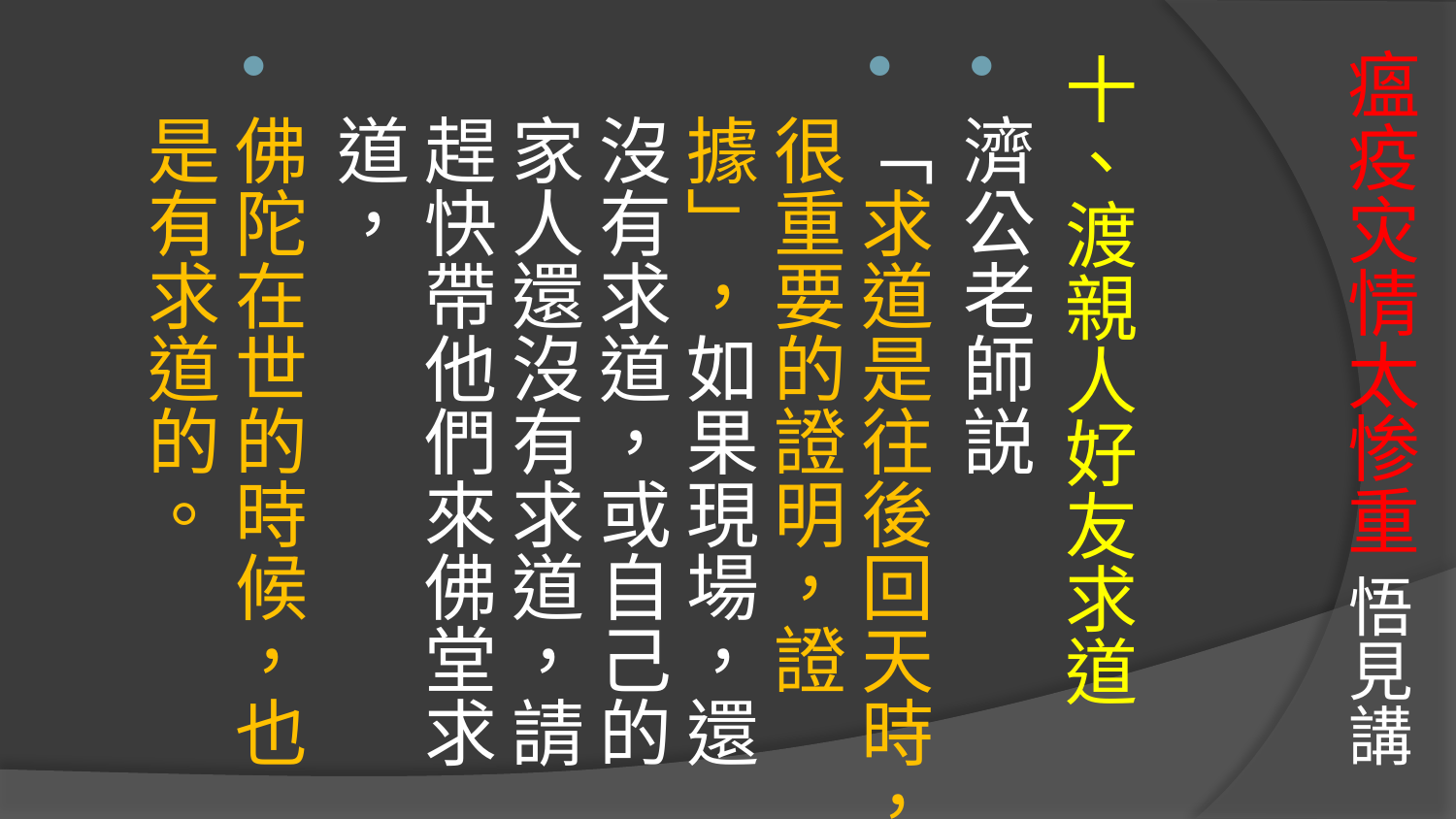

# 瘟疫灾情太惨重 悟見講
十、渡親人好友求道
濟公老師説
「求道是往後回天時，很重要的證明，證據」，如果現場，還沒有求道，或自己的家人還沒有求道，請趕快帶他們來佛堂求道，
佛陀在世的時候，也是有求道的。